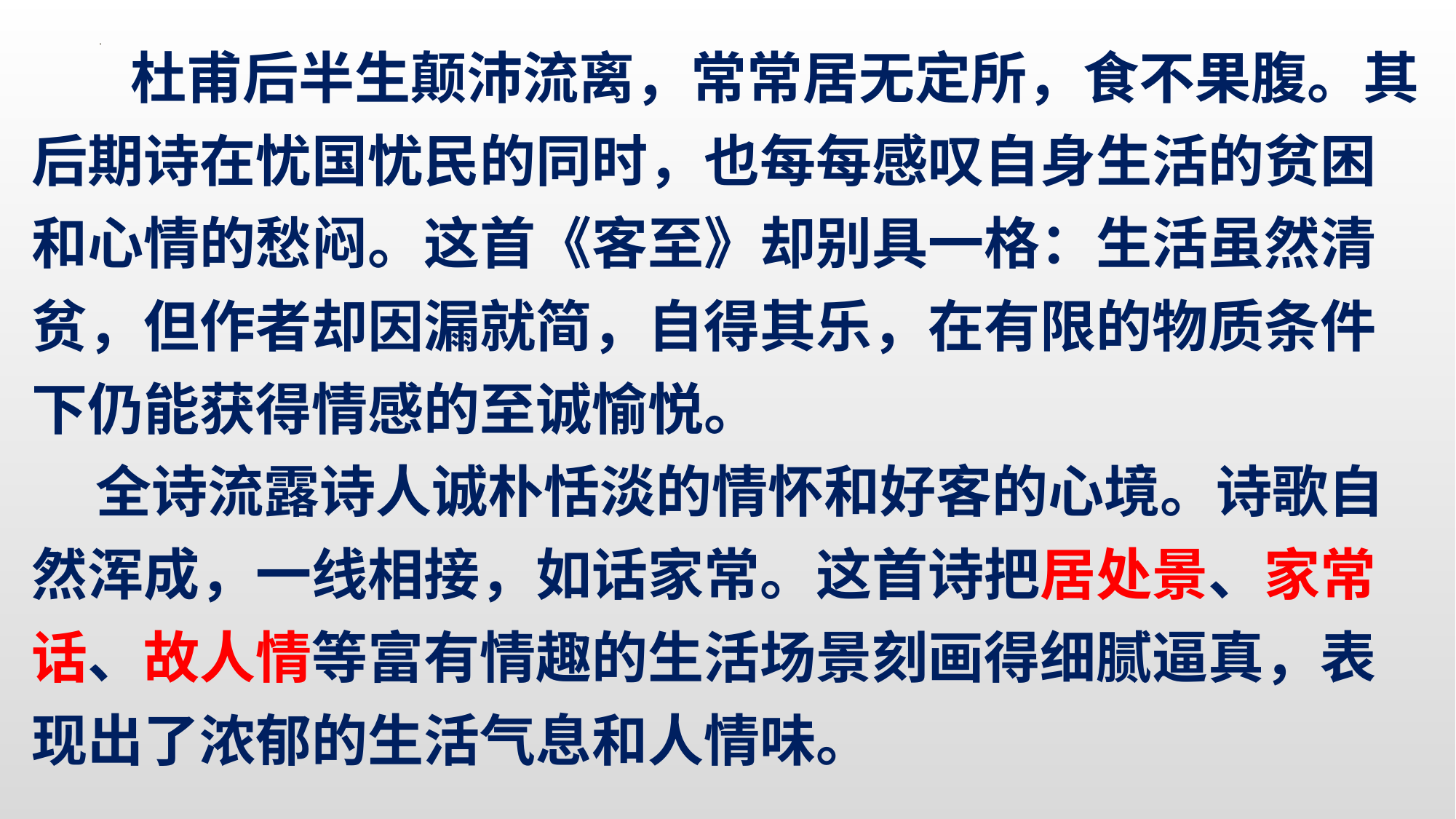

杜甫后半生颠沛流离，常常居无定所，食不果腹。其后期诗在忧国忧民的同时，也每每感叹自身生活的贫困和心情的愁闷。这首《客至》却别具一格：生活虽然清贫，但作者却因漏就简，自得其乐，在有限的物质条件下仍能获得情感的至诚愉悦。
    全诗流露诗人诚朴恬淡的情怀和好客的心境。诗歌自然浑成，一线相接，如话家常。这首诗把居处景、家常话、故人情等富有情趣的生活场景刻画得细腻逼真，表现出了浓郁的生活气息和人情味。